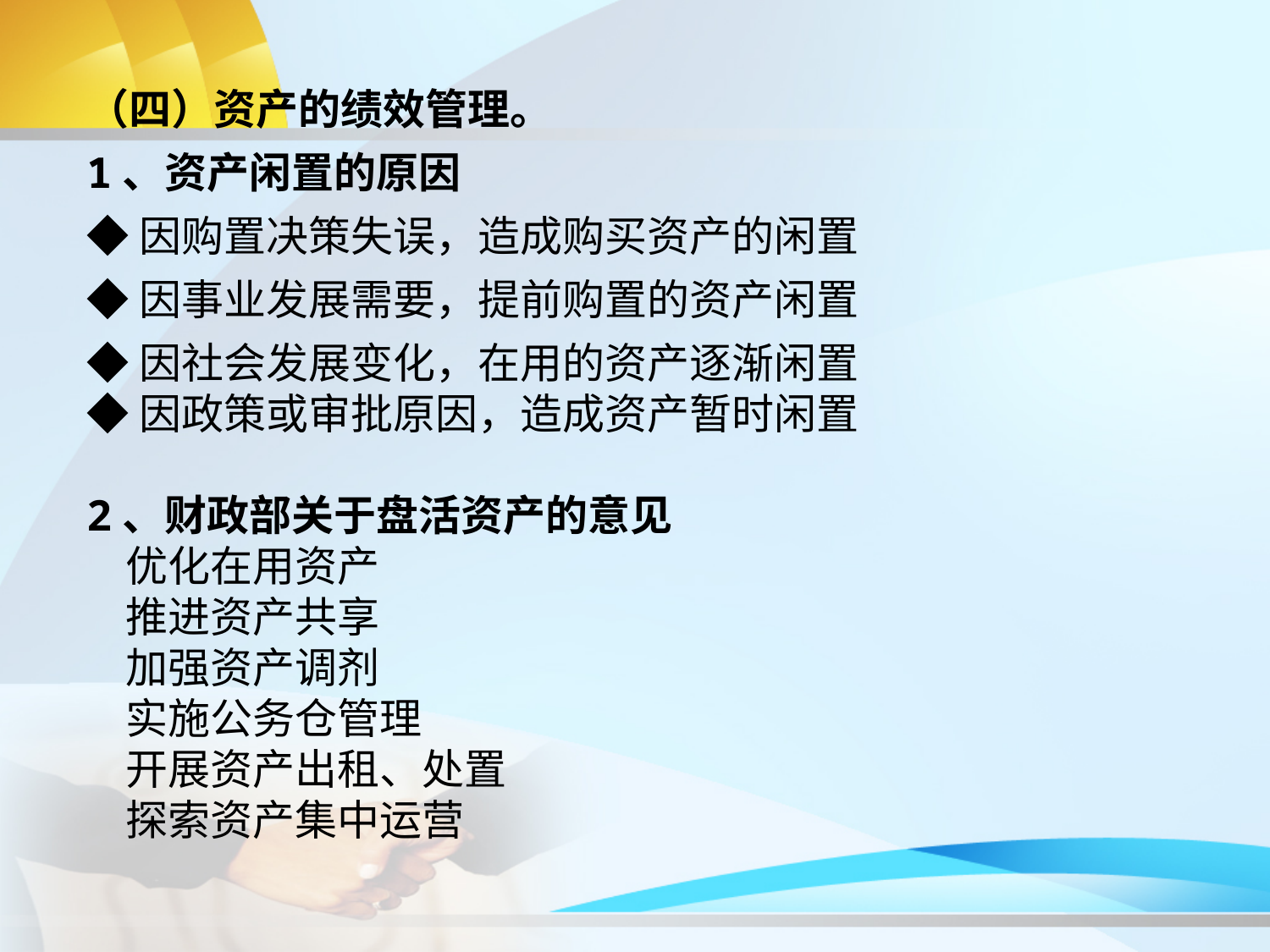

（四）资产的绩效管理。
1、资产闲置的原因
◆因购置决策失误，造成购买资产的闲置
◆因事业发展需要，提前购置的资产闲置
◆因社会发展变化，在用的资产逐渐闲置
◆因政策或审批原因，造成资产暂时闲置

2、财政部关于盘活资产的意见
   优化在用资产
   推进资产共享
   加强资产调剂
   实施公务仓管理
   开展资产出租、处置
   探索资产集中运营